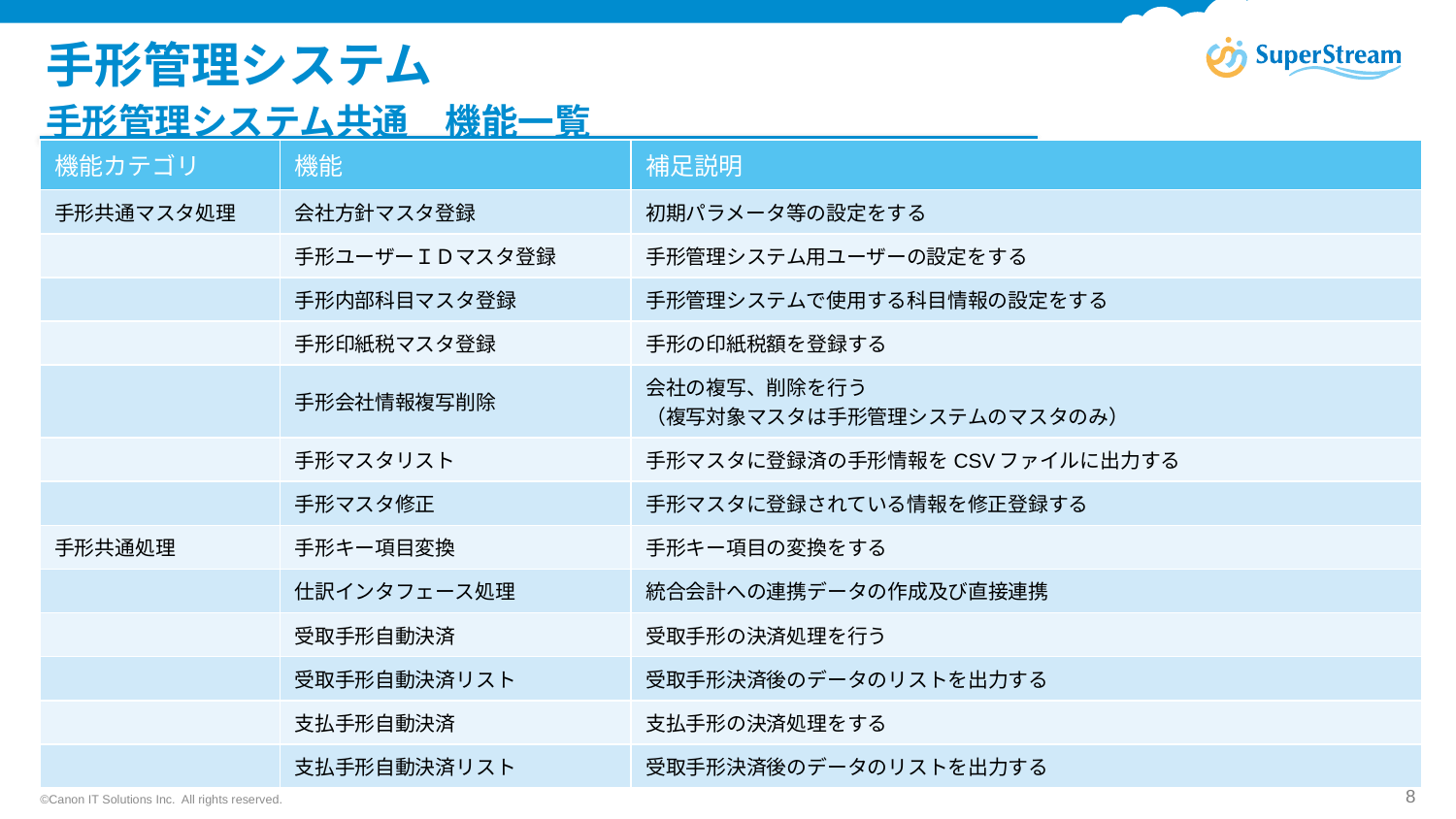

# 手形管理システム
手形管理システム共通　機能一覧

| 機能カテゴリ | 機能 | 補足説明 |
| --- | --- | --- |
| 手形共通マスタ処理 | 会社方針マスタ登録 | 初期パラメータ等の設定をする |
|  | 手形ユーザーＩＤマスタ登録 | 手形管理システム用ユーザーの設定をする |
|  | 手形内部科目マスタ登録 | 手形管理システムで使用する科目情報の設定をする |
|  | 手形印紙税マスタ登録 | 手形の印紙税額を登録する |
|  | 手形会社情報複写削除 | 会社の複写、削除を行う （複写対象マスタは手形管理システムのマスタのみ） |
|  | 手形マスタリスト | 手形マスタに登録済の手形情報をCSVファイルに出力する |
|  | 手形マスタ修正 | 手形マスタに登録されている情報を修正登録する |
| 手形共通処理 | 手形キー項目変換 | 手形キー項目の変換をする |
|  | 仕訳インタフェース処理 | 統合会計への連携データの作成及び直接連携 |
|  | 受取手形自動決済 | 受取手形の決済処理を行う |
|  | 受取手形自動決済リスト | 受取手形決済後のデータのリストを出力する |
|  | 支払手形自動決済 | 支払手形の決済処理をする |
|  | 支払手形自動決済リスト | 受取手形決済後のデータのリストを出力する |
©Canon IT Solutions Inc.  All rights reserved.
8